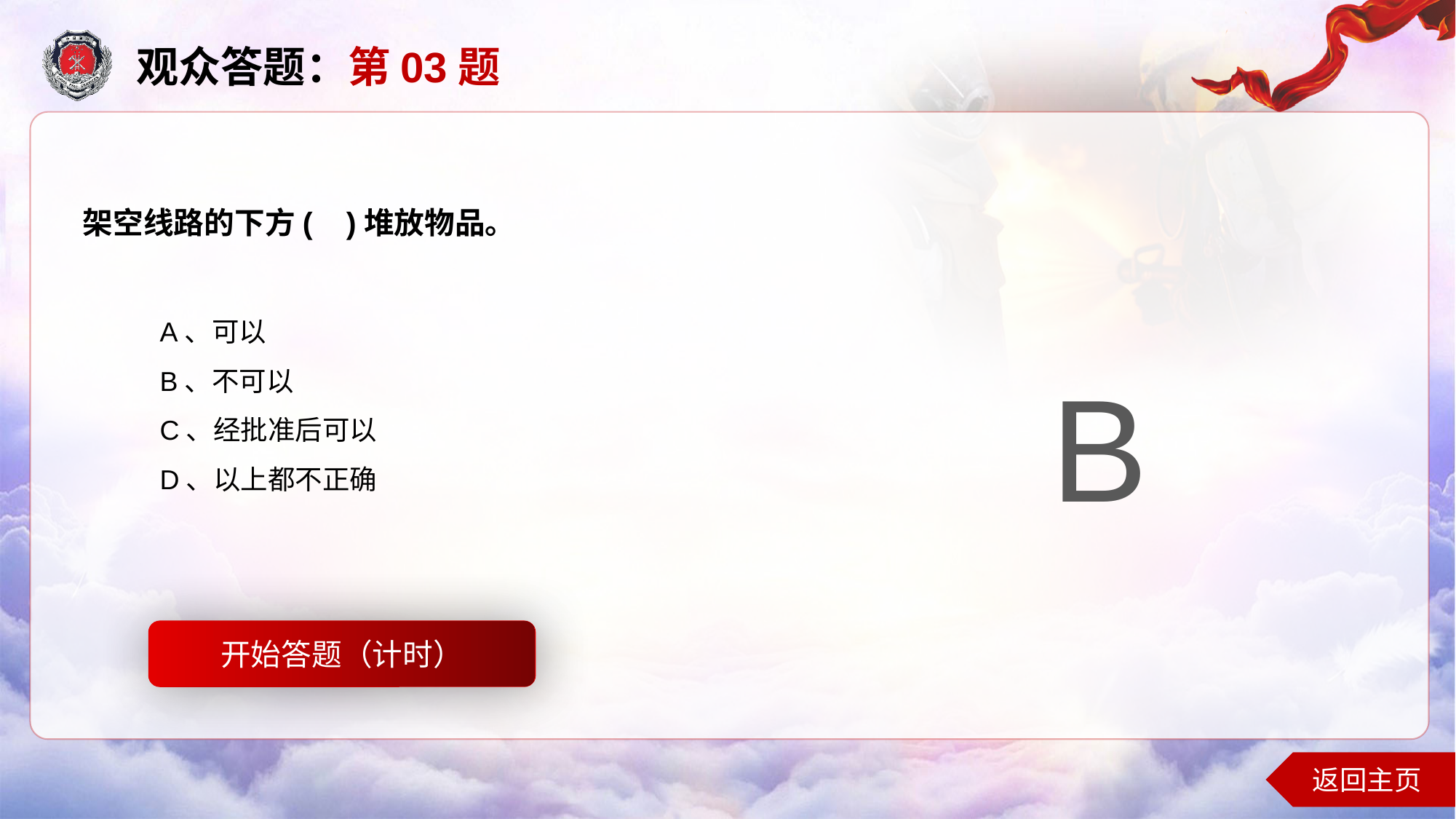

观众答题：第03题
架空线路的下方(    )堆放物品。
A、可以
B、不可以
C、经批准后可以
D、以上都不正确
B
开始答题（计时）
开始答题
返回主页